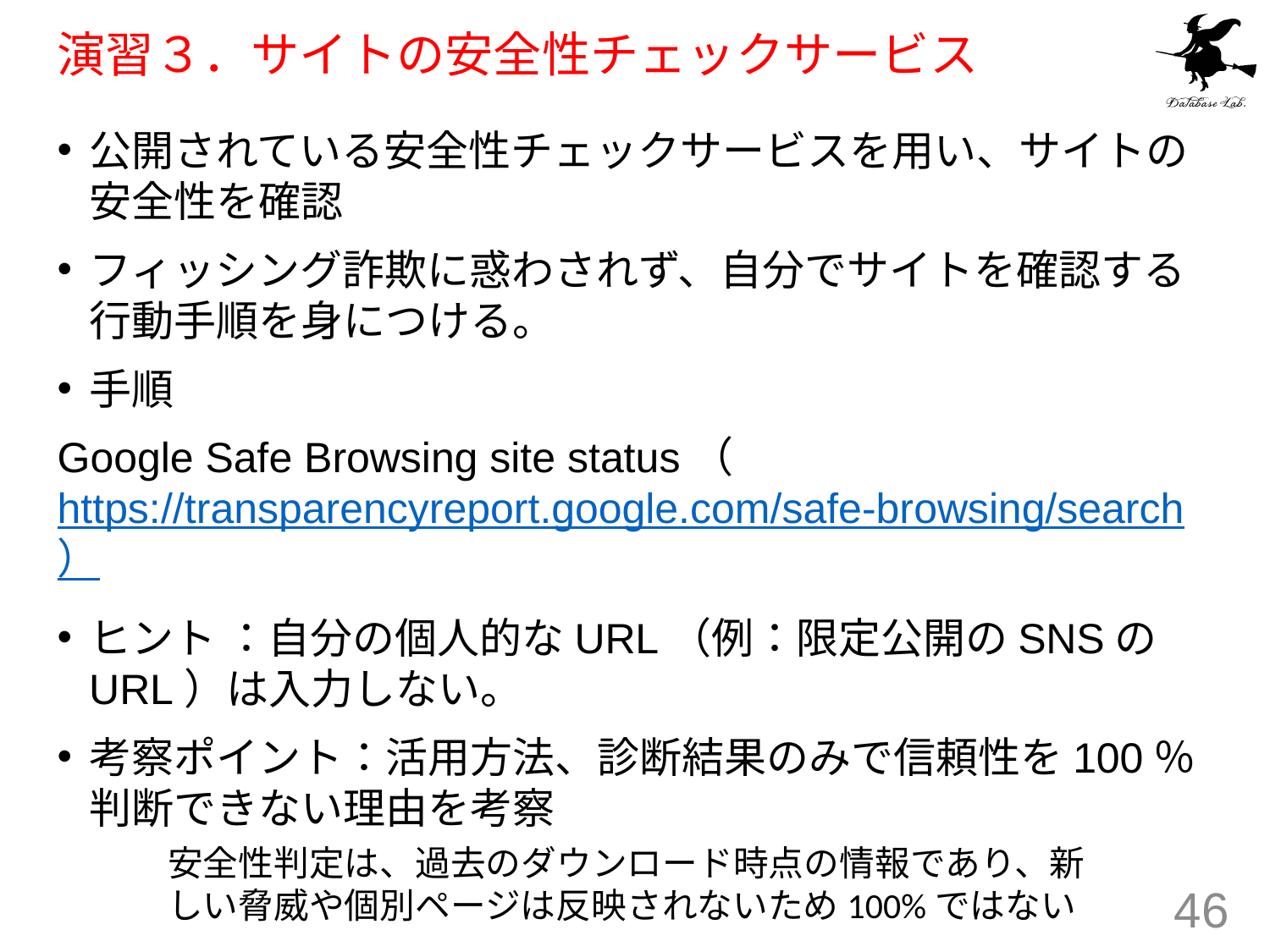

# 演習３．サイトの安全性チェックサービス
公開されている安全性チェックサービスを用い、サイトの安全性を確認
フィッシング詐欺に惑わされず、自分でサイトを確認する行動手順を身につける。
手順
Google Safe Browsing site status（https://transparencyreport.google.com/safe-browsing/search）
ヒント ：自分の個人的なURL（例：限定公開のSNSのURL）は入力しない。
考察ポイント：活用方法、診断結果のみで信頼性を100％判断できない理由を考察

安全性判定は、過去のダウンロード時点の情報であり、新しい脅威や個別ページは反映されないため100%ではない
46